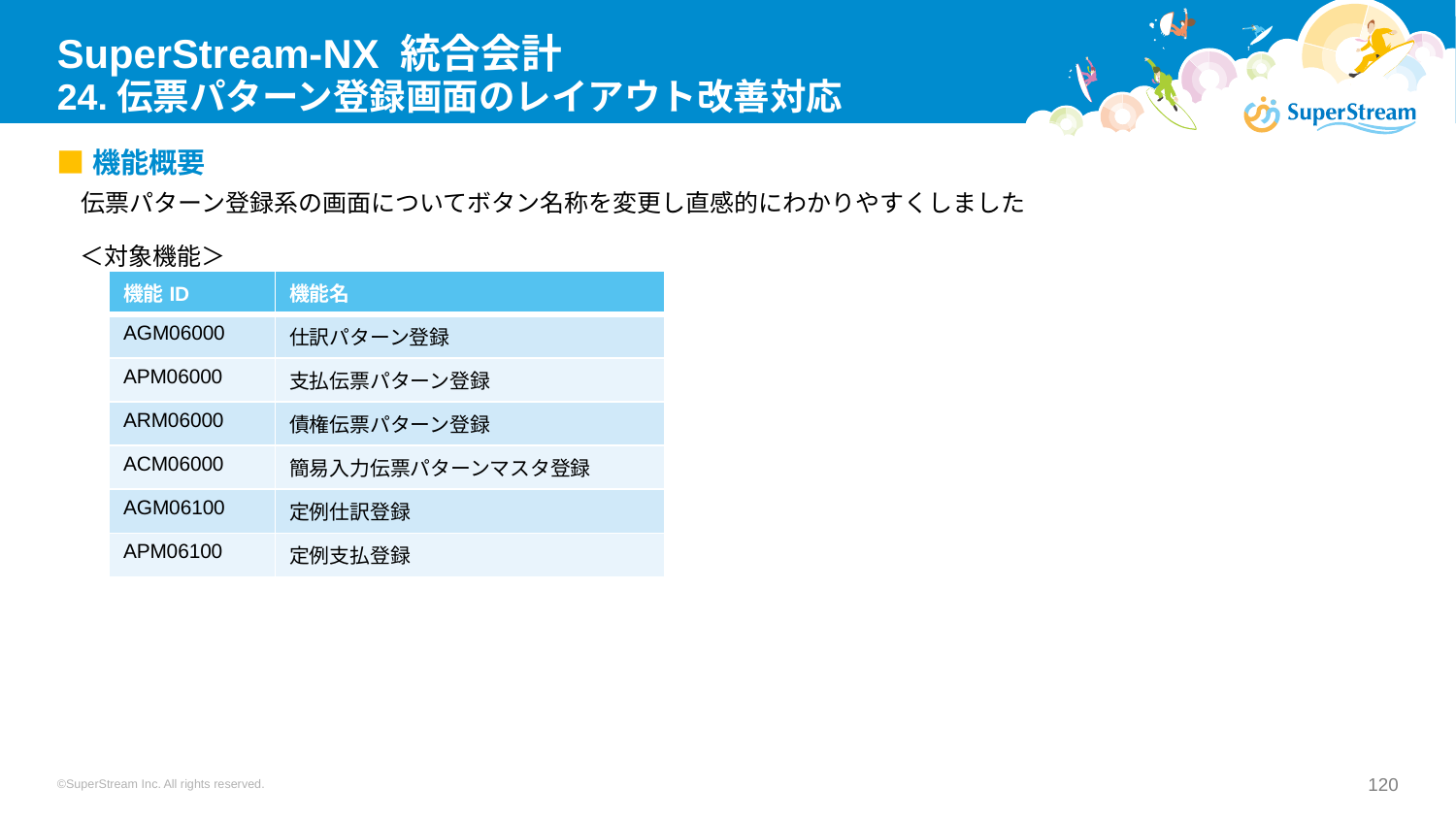

# SuperStream-NX 統合会計 24.伝票パターン登録画面のレイアウト改善対応
■機能概要
　伝票パターン登録系の画面についてボタン名称を変更し直感的にわかりやすくしました

＜対象機能＞

| 機能ID | 機能名 |
| --- | --- |
| AGM06000 | 仕訳パターン登録 |
| APM06000 | 支払伝票パターン登録 |
| ARM06000 | 債権伝票パターン登録 |
| ACM06000 | 簡易入力伝票パターンマスタ登録 |
| AGM06100 | 定例仕訳登録 |
| APM06100 | 定例支払登録 |
©SuperStream Inc. All rights reserved.
120